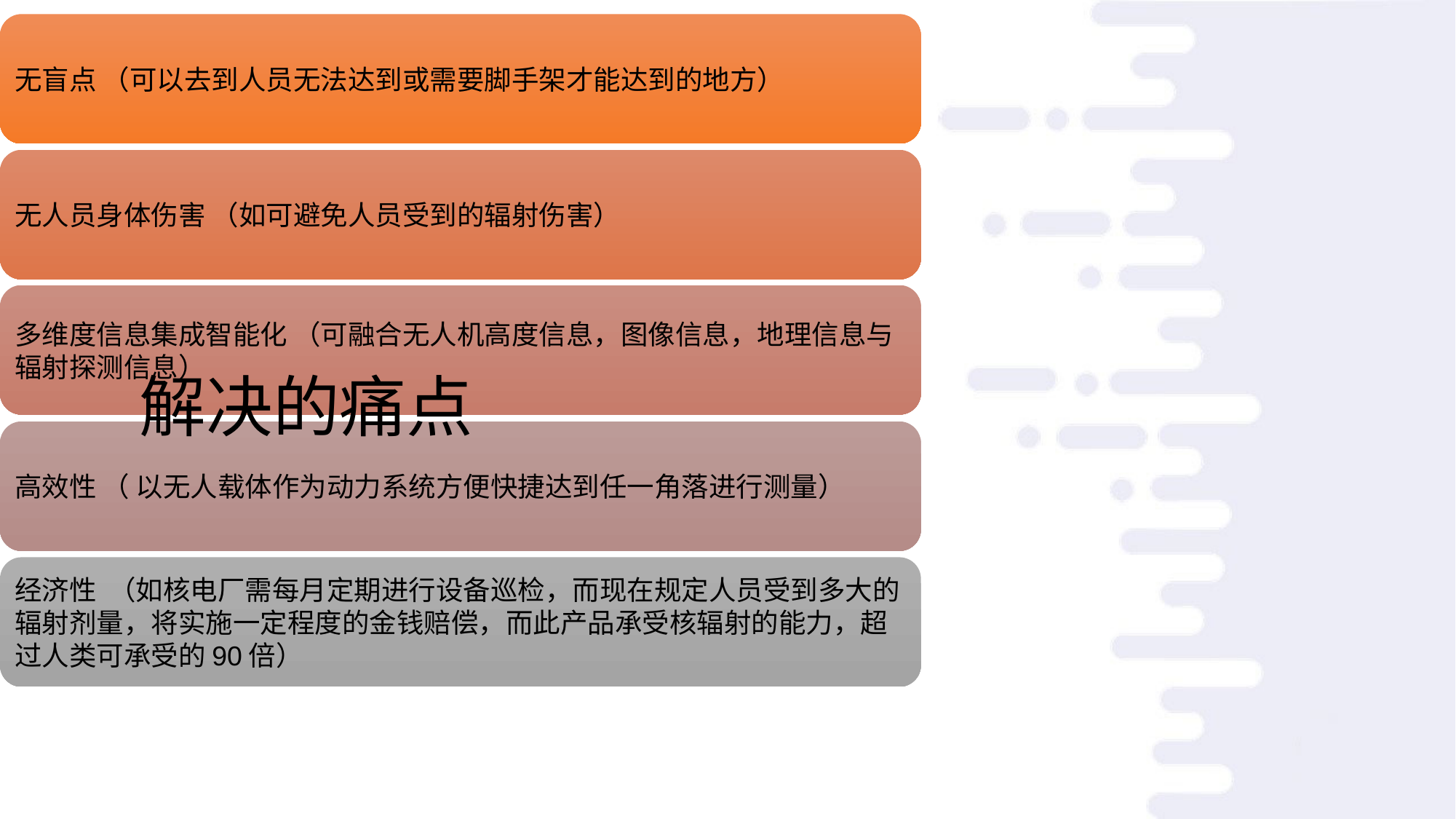

无盲点 （可以去到人员无法达到或需要脚手架才能达到的地方）
无人员身体伤害 （如可避免人员受到的辐射伤害）
多维度信息集成智能化 （可融合无人机高度信息，图像信息，地理信息与辐射探测信息）
高效性 （ 以无人载体作为动力系统方便快捷达到任一角落进行测量）
经济性  （如核电厂需每月定期进行设备巡检，而现在规定人员受到多大的辐射剂量，将实施一定程度的金钱赔偿，而此产品承受核辐射的能力，超过人类可承受的90倍）
# 解决的痛点